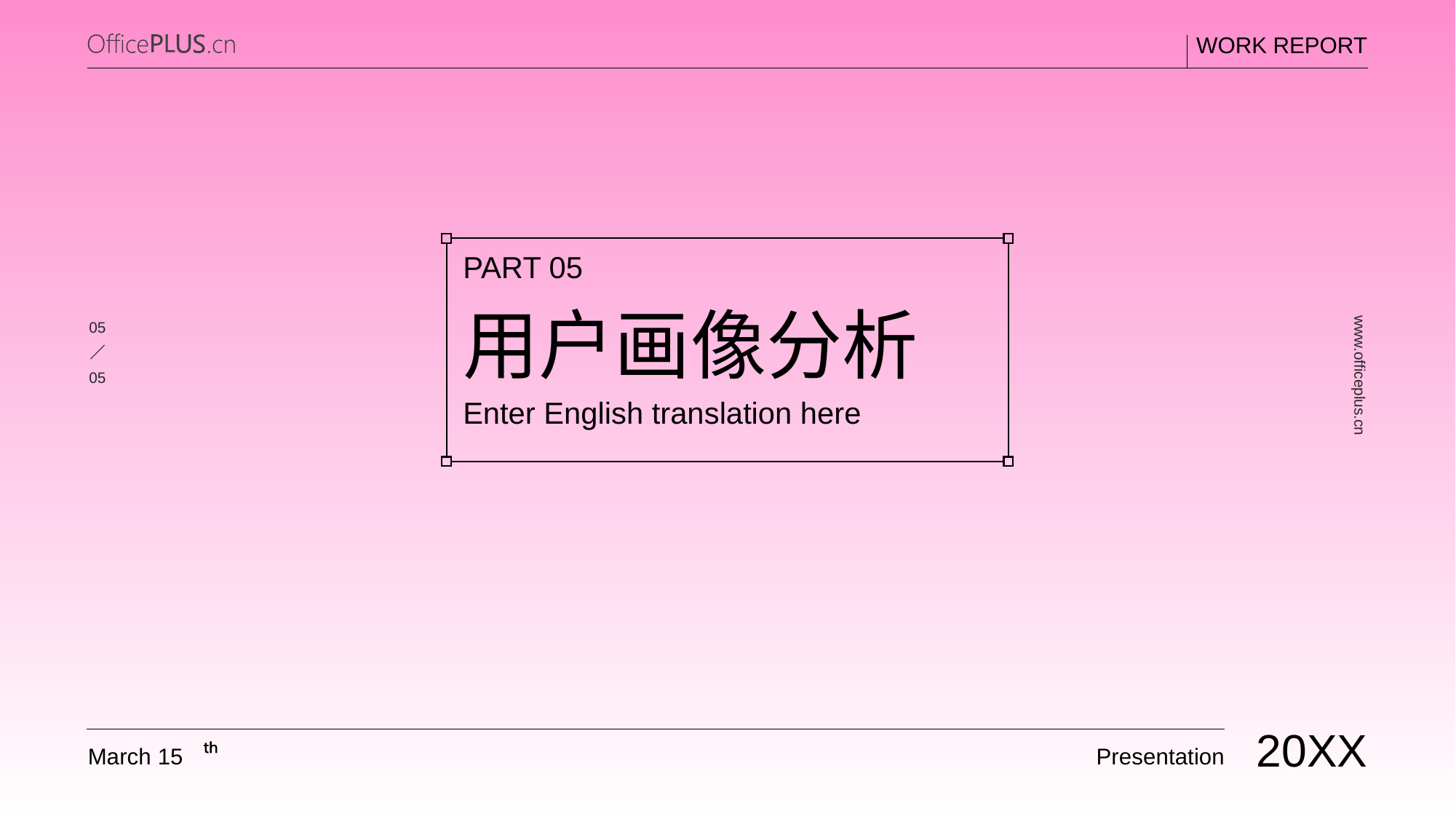

Part 05
用户画像分析
05
www.officeplus.cn
05
Enter English translation here

20XX

March 15